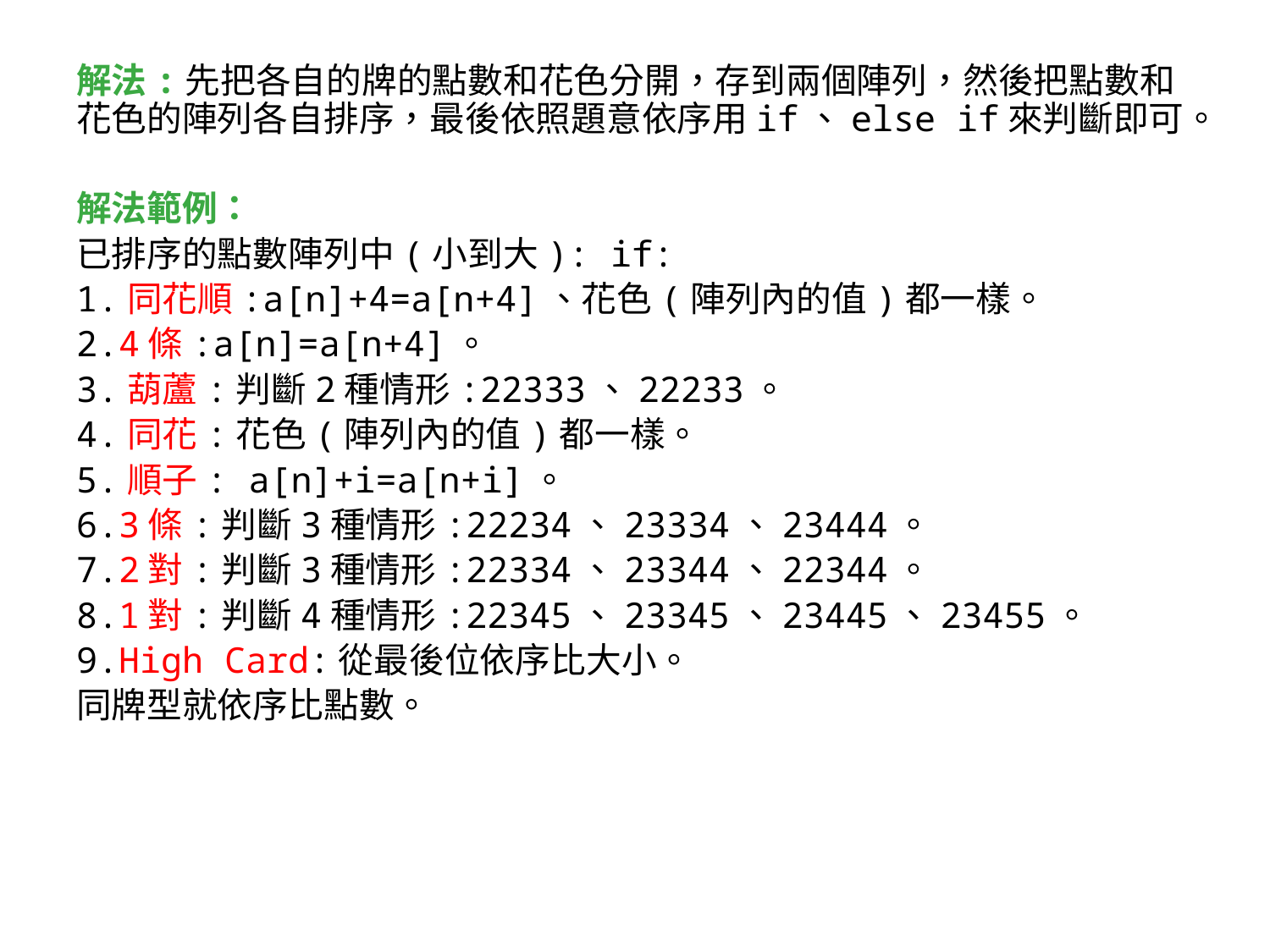

解法:先把各自的牌的點數和花色分開，存到兩個陣列，然後把點數和花色的陣列各自排序，最後依照題意依序用if、else if來判斷即可。

解法範例：
已排序的點數陣列中(小到大): if:
1.同花順:a[n]+4=a[n+4]、花色(陣列內的值)都一樣。
2.4條:a[n]=a[n+4]。
3.葫蘆:判斷2種情形:22333、22233。
4.同花:花色(陣列內的值)都一樣。
5.順子: a[n]+i=a[n+i]。
6.3條:判斷3種情形:22234、23334、23444。
7.2對:判斷3種情形:22334、23344、22344。
8.1對:判斷4種情形:22345、23345、23445、23455。
9.High Card:從最後位依序比大小。
同牌型就依序比點數。